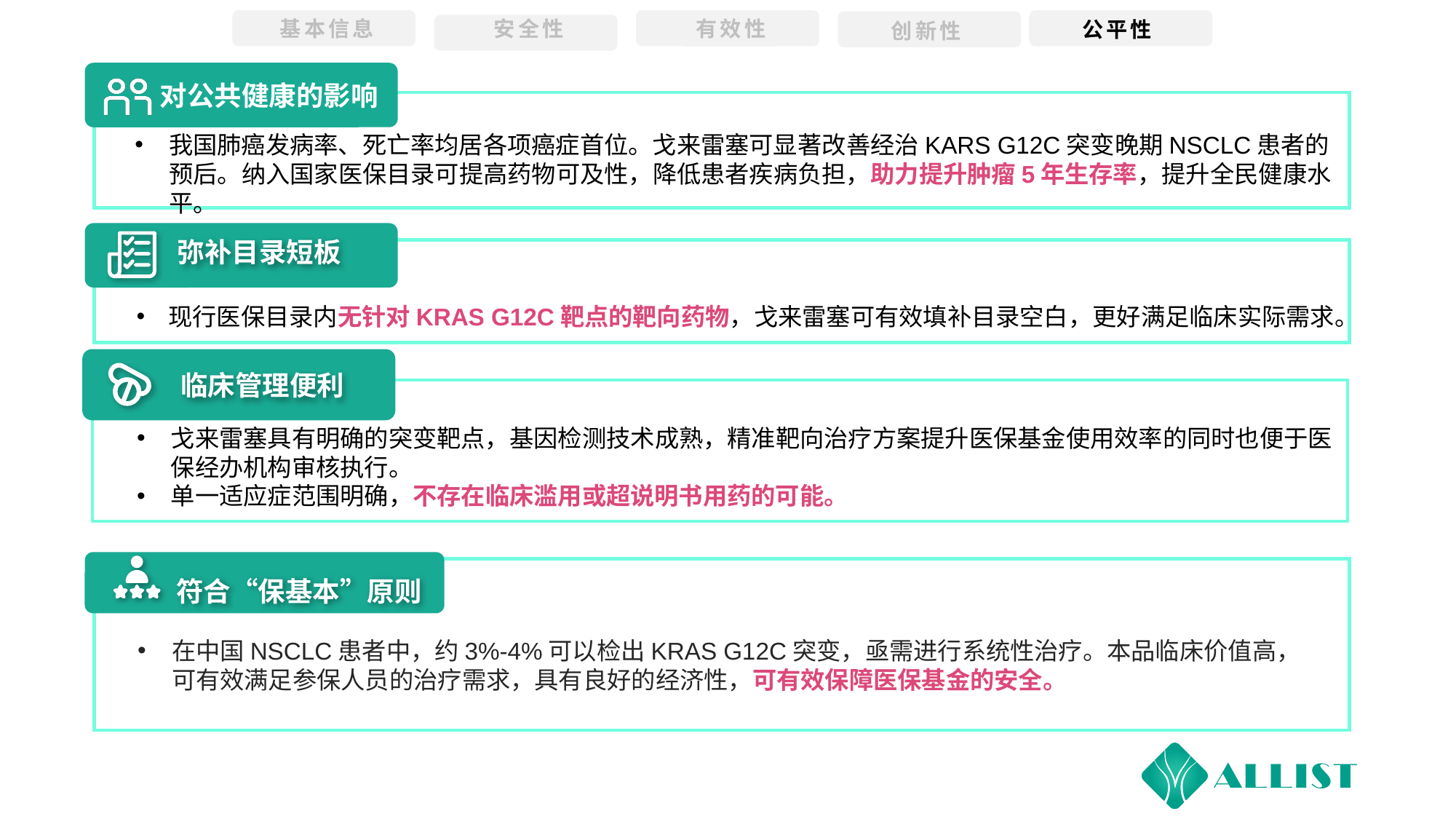

安全性

基本信息
有效性
公平性

创新性

        对公共健康的影响

我国肺癌发病率、死亡率均居各项癌症首位。戈来雷塞可显著改善经治KARS G12C突变晚期NSCLC患者的预后。纳入国家医保目录可提高药物可及性，降低患者疾病负担，助力提升肿瘤5年生存率，提升全民健康水平。

弥补目录短板

 现行医保目录内无针对KRAS G12C靶点的靶向药物，戈来雷塞可有效填补目录空白，更好满足临床实际需求。

临床管理便利

戈来雷塞具有明确的突变靶点，基因检测技术成熟，精准靶向治疗方案提升医保基金使用效率的同时也便于医保经办机构审核执行。
单一适应症范围明确，不存在临床滥用或超说明书用药的可能。

符合“保基本”原则

在中国NSCLC患者中，约3%-4%可以检出KRAS G12C突变，亟需进行系统性治疗。本品临床价值高，可有效满足参保人员的治疗需求，具有良好的经济性，可有效保障医保基金的安全。